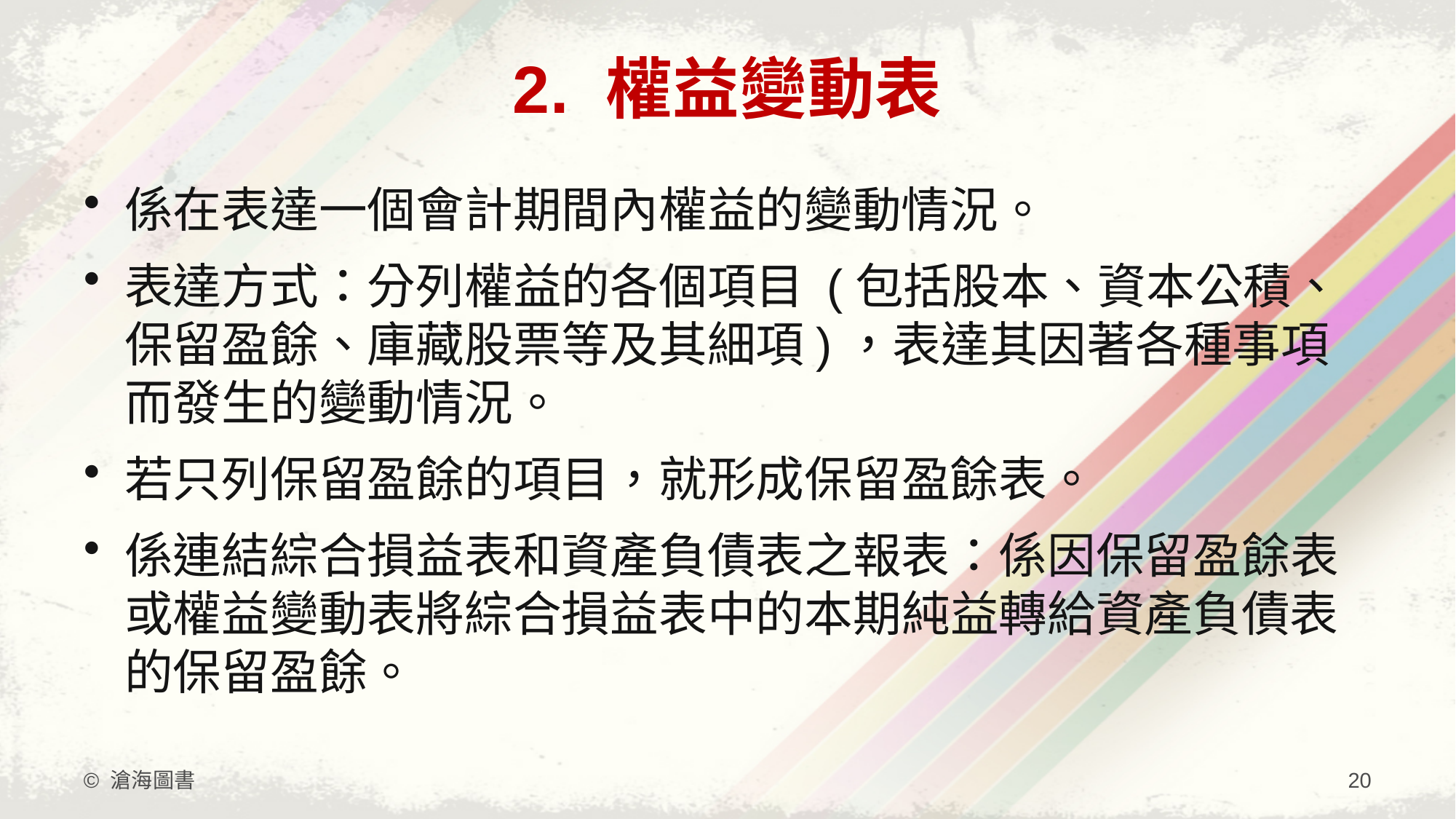

# 2. 權益變動表
係在表達一個會計期間內權益的變動情況。
表達方式：分列權益的各個項目 (包括股本、資本公積、保留盈餘、庫藏股票等及其細項)，表達其因著各種事項而發生的變動情況。
若只列保留盈餘的項目，就形成保留盈餘表。
係連結綜合損益表和資產負債表之報表：係因保留盈餘表或權益變動表將綜合損益表中的本期純益轉給資產負債表的保留盈餘。

© 滄海圖書
20